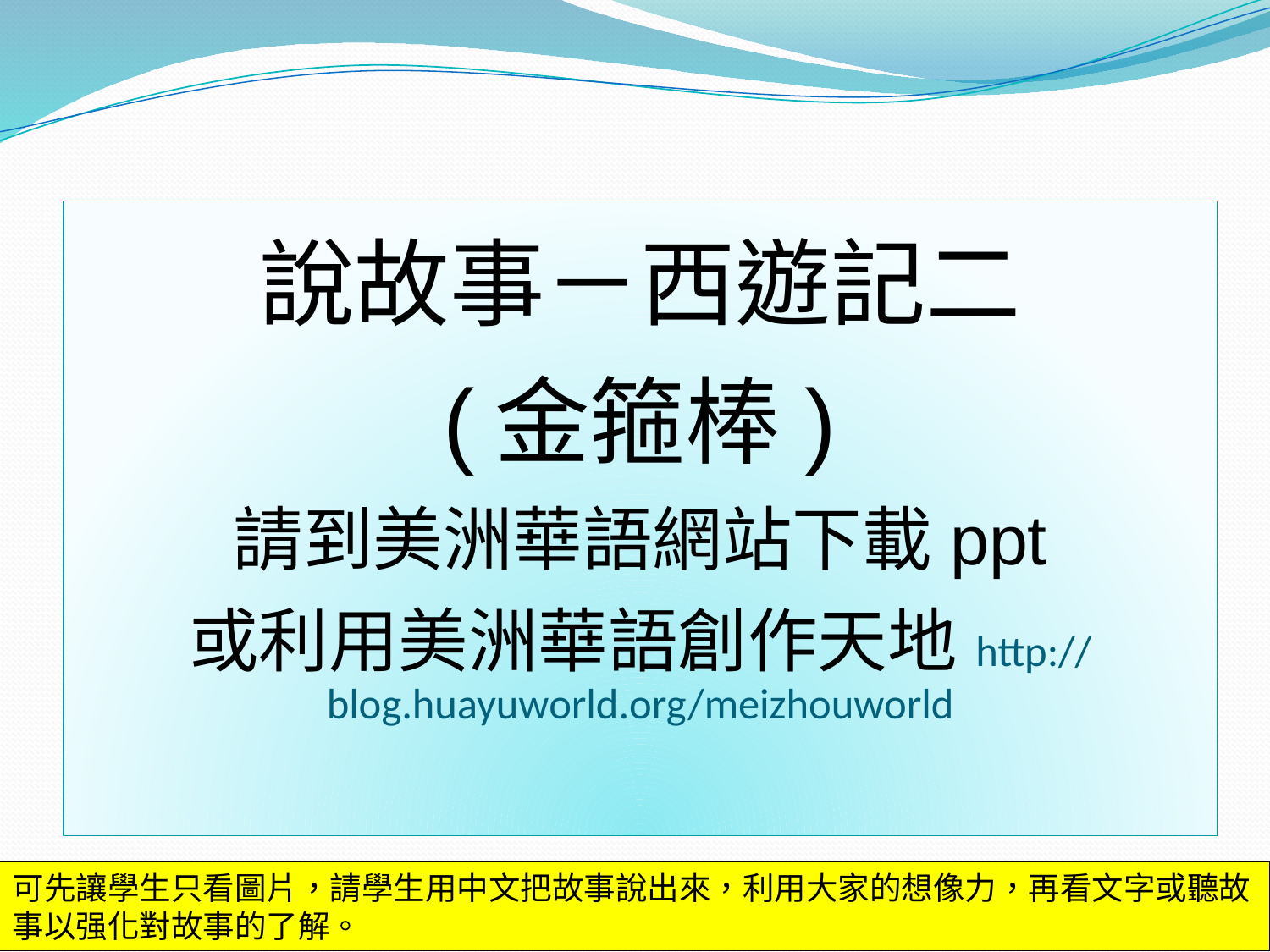

# 說故事－西遊記二 (金箍棒) 請到美洲華語網站下載ppt 或利用美洲華語創作天地http://blog.huayuworld.org/meizhouworld
可先讓學生只看圖片，請學生用中文把故事說出來，利用大家的想像力，再看文字或聽故事以强化對故事的了解。